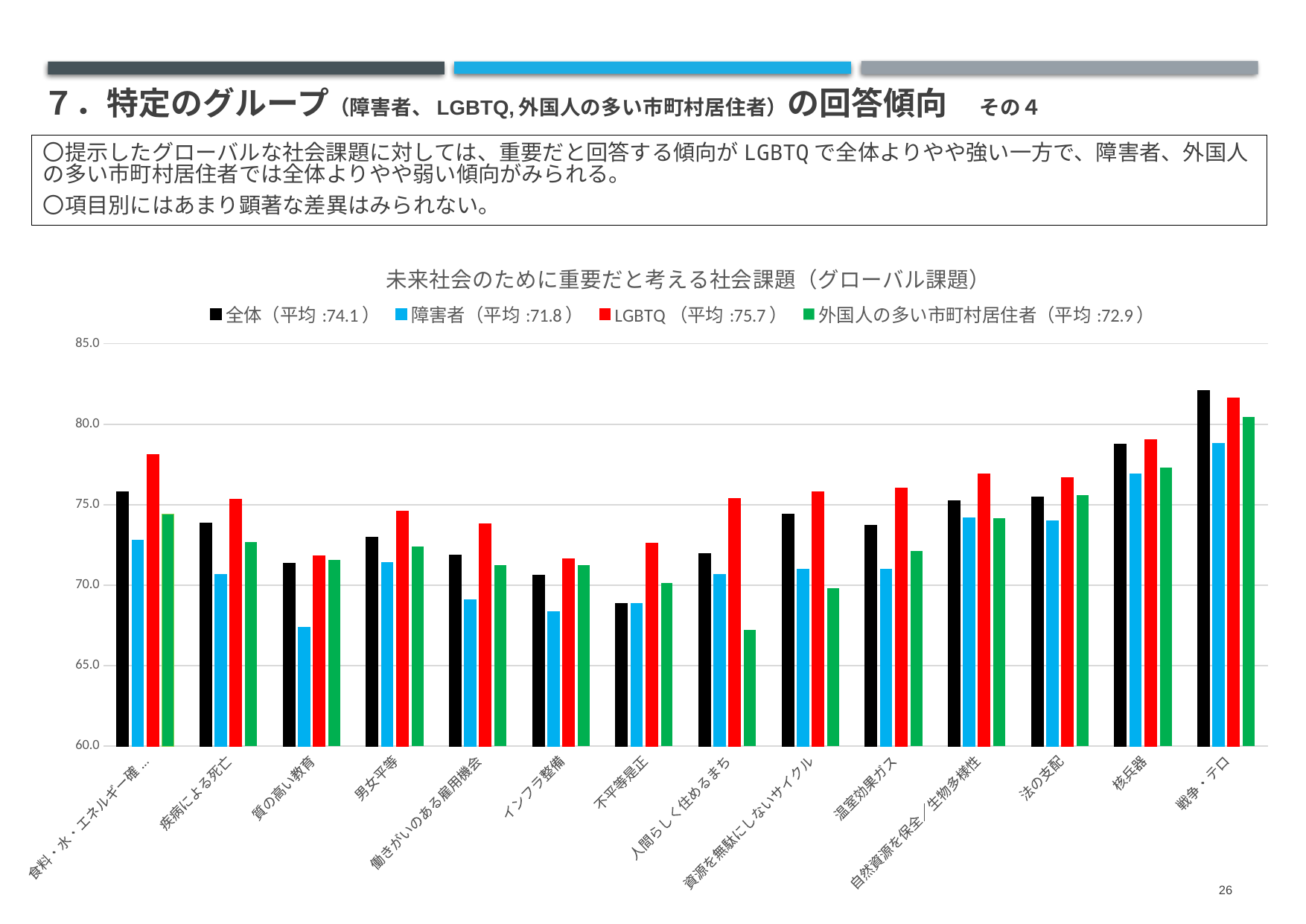

# ７．特定のグループ（障害者、LGBTQ,外国人の多い市町村居住者）の回答傾向　その４
〇提示したグローバルな社会課題に対しては、重要だと回答する傾向がLGBTQで全体よりやや強い一方で、障害者、外国人の多い市町村居住者では全体よりやや弱い傾向がみられる。
〇項目別にはあまり顕著な差異はみられない。

### Chart: 未来社会のために重要だと考える社会課題（グローバル課題）

| Category | 全体（平均:74.1） | 障害者（平均:71.8） | LGBTQ（平均:75.7） | 外国人の多い市町村居住者（平均:72.9） |
|---|---|---|---|---|
| 食料・水・エネルギー確保／貧困 | 75.81425346662365 | 72.79116465863453 | 78.10509554140125 | 74.42528735632186 |
| 疾病による死亡 | 73.83908416639794 | 70.68273092369478 | 75.31847133757961 | 72.70114942528735 |
| 質の高い教育 | 71.36407610448244 | 67.36947791164658 | 71.81528662420382 | 71.55172413793103 |
| 男女平等 | 72.98452112221864 | 71.3855421686747 | 74.60191082802548 | 72.41379310344828 |
| 働きがいのある雇用機会 | 71.87197678168333 | 69.07630522088355 | 73.80573248407644 | 71.26436781609196 |
| インフラ整備 | 70.59819413092552 | 68.37349397590361 | 71.656050955414 | 71.26436781609196 |
| 不平等是正 | 68.8810061270558 | 68.87550200803211 | 72.61146496815286 | 70.11494252873563 |
| 人間らしく住めるまち | 71.96871976781684 | 70.68273092369478 | 75.39808917197453 | 67.24137931034484 |
| 資源を無駄にしないサイクル | 74.43566591422123 | 70.9839357429719 | 75.79617834394905 | 69.82758620689654 |
| 温室効果ガス | 73.71009351821994 | 70.98393574297188 | 76.03503184713377 | 72.12643678160919 |
| 自然資源を保全／生物多様性 | 75.25798129635602 | 74.1967871485944 | 76.91082802547771 | 74.13793103448276 |
| 法の支配 | 75.46759109964528 | 73.99598393574297 | 76.671974522293 | 75.57471264367815 |
| 核兵器 | 78.77297645920672 | 76.90763052208837 | 79.06050955414013 | 77.29885057471263 |
| 戦争・テロ | 82.07836181876814 | 78.81526104417671 | 81.60828025477707 | 80.45977011494253 |
26